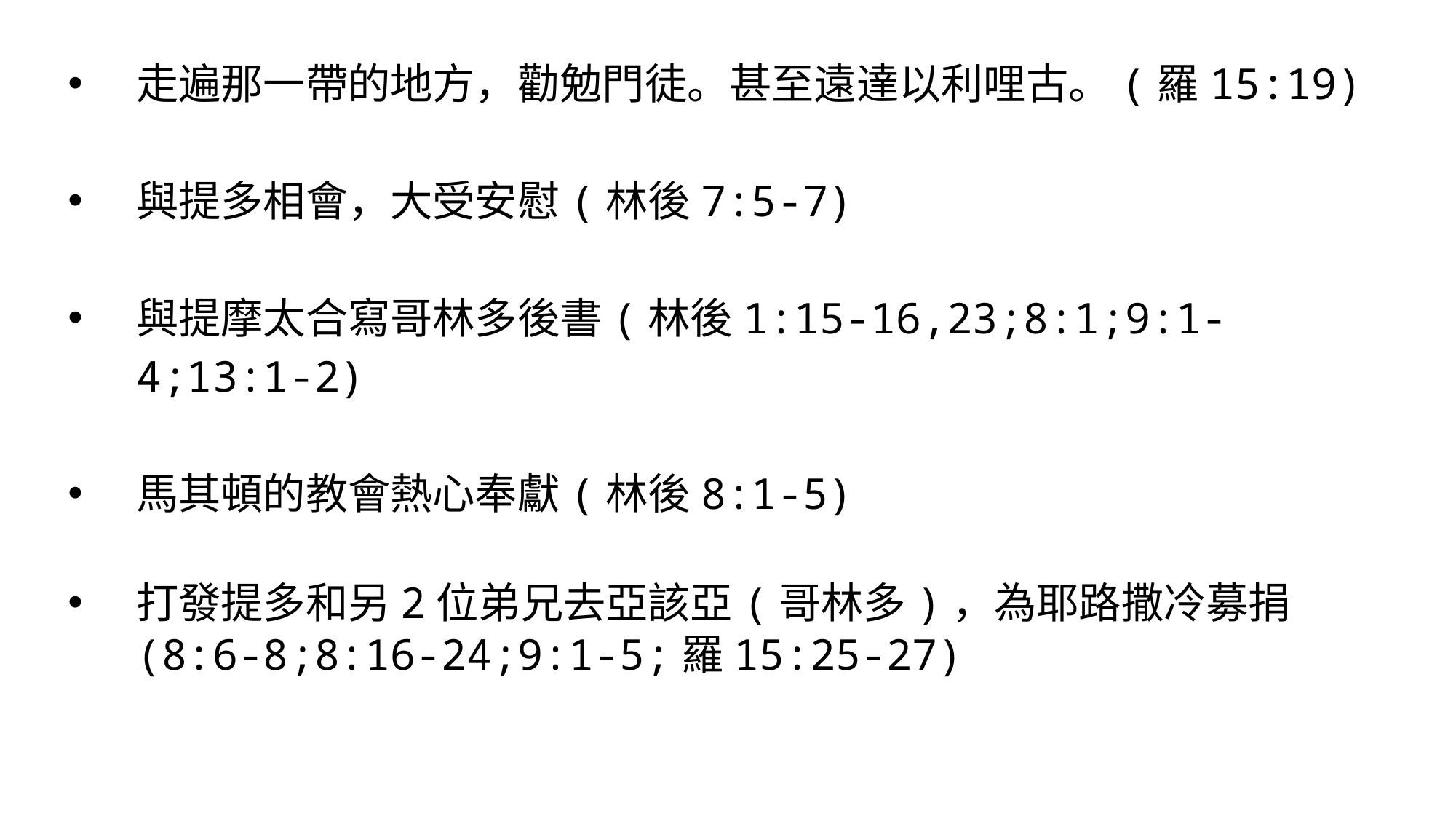

走遍那一帶的地方，勸勉門徒。甚至遠達以利哩古。(羅15:19)

與提多相會，大受安慰(林後7:5-7)

與提摩太合寫哥林多後書(林後1:15-16,23;8:1;9:1-4;13:1-2)

馬其頓的教會熱心奉獻(林後8:1-5)

打發提多和另2位弟兄去亞該亞(哥林多)，為耶路撒冷募捐(8:6-8;8:16-24;9:1-5;羅15:25-27)